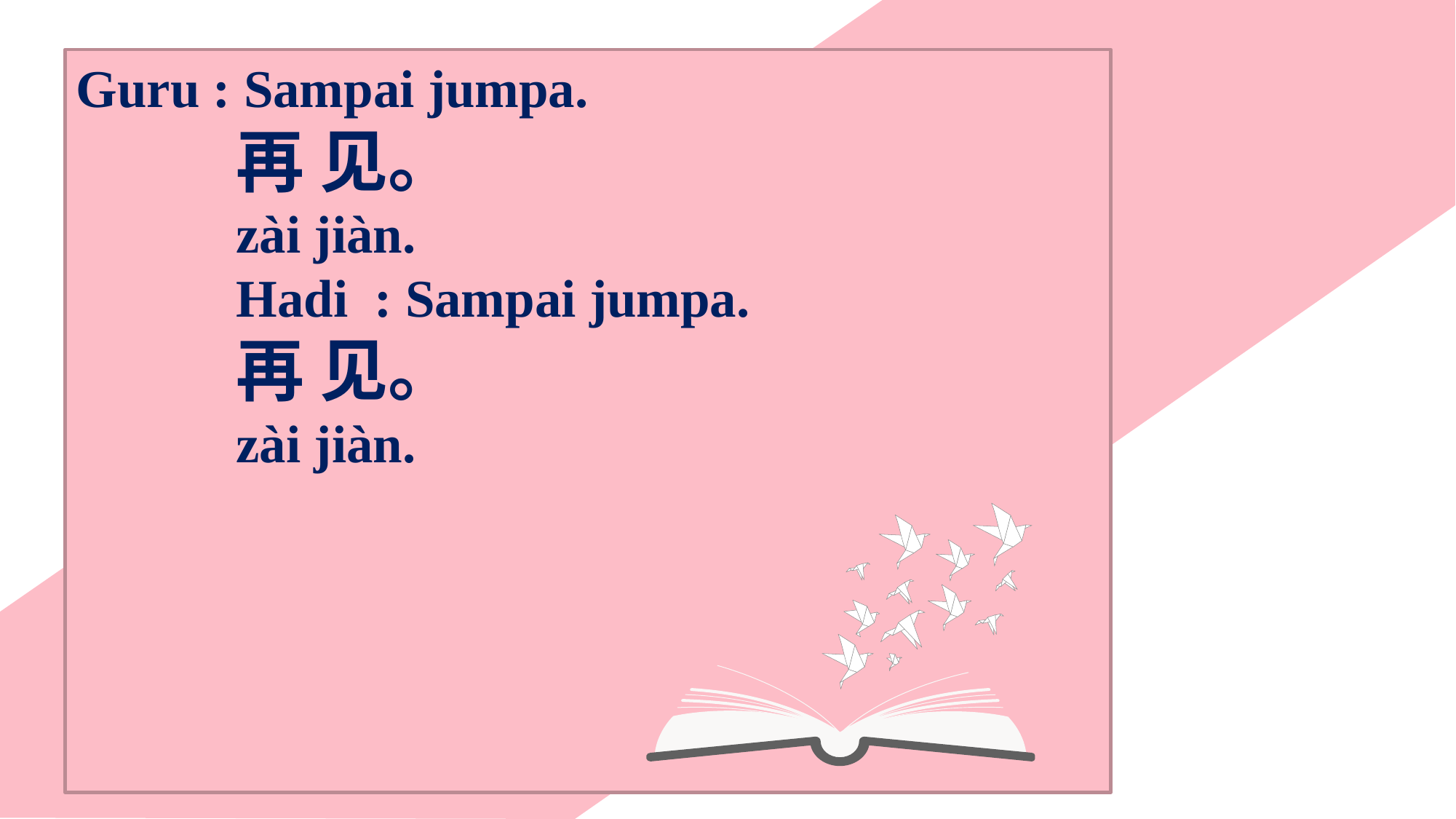

Guru : Sampai jumpa.
再 见。
zài jiàn.
Hadi  : Sampai jumpa.
再 见。
zài jiàn.